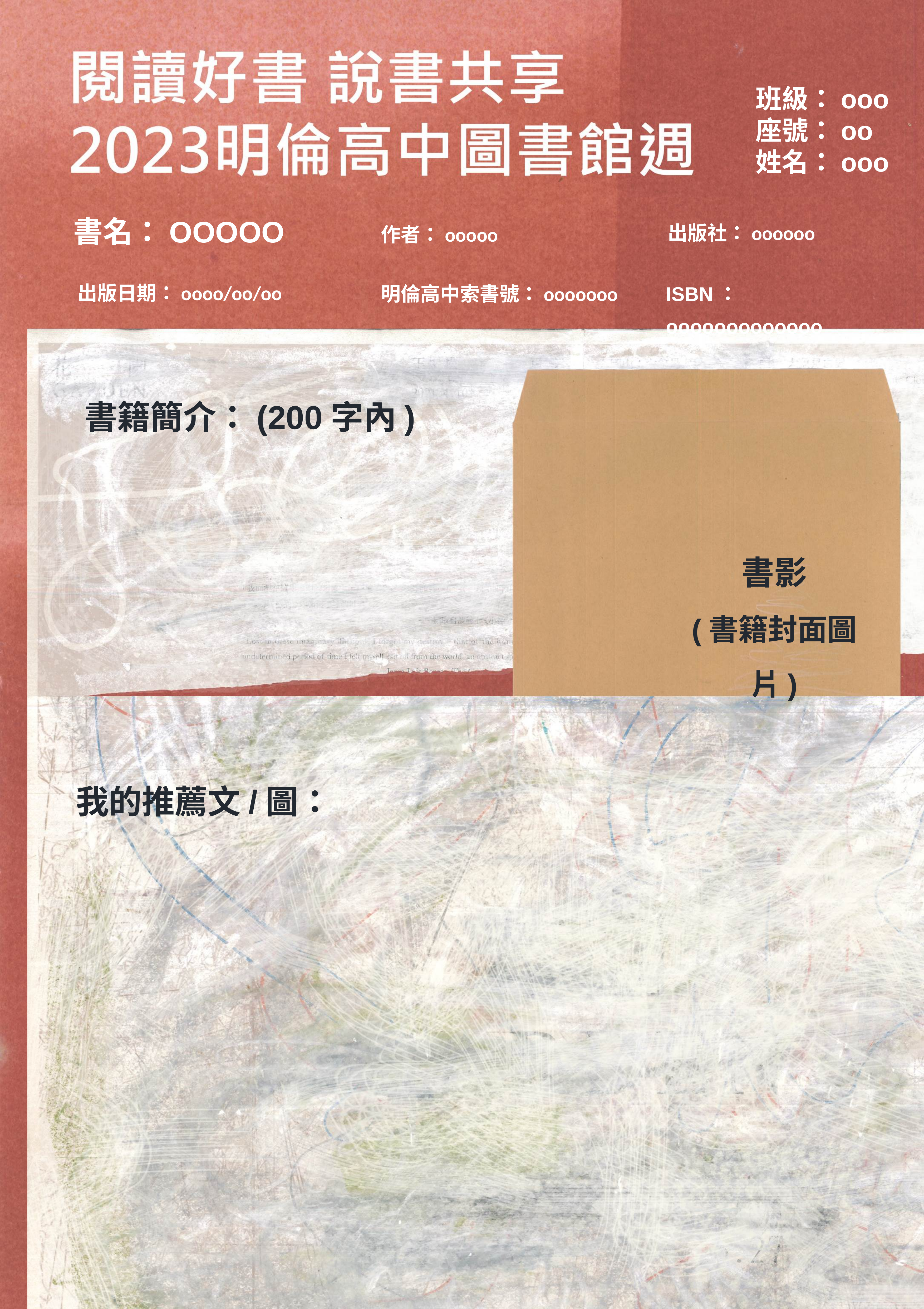

班級：ooo
座號：oo
姓名：ooo
書名：OOOOO
出版社：oooooo
作者：ooooo
ISBN：ooooooooooooo
明倫高中索書號：ooooooo
出版日期：oooo/oo/oo
書籍簡介：(200字內)
書影
(書籍封面圖片)
我的推薦文/圖：